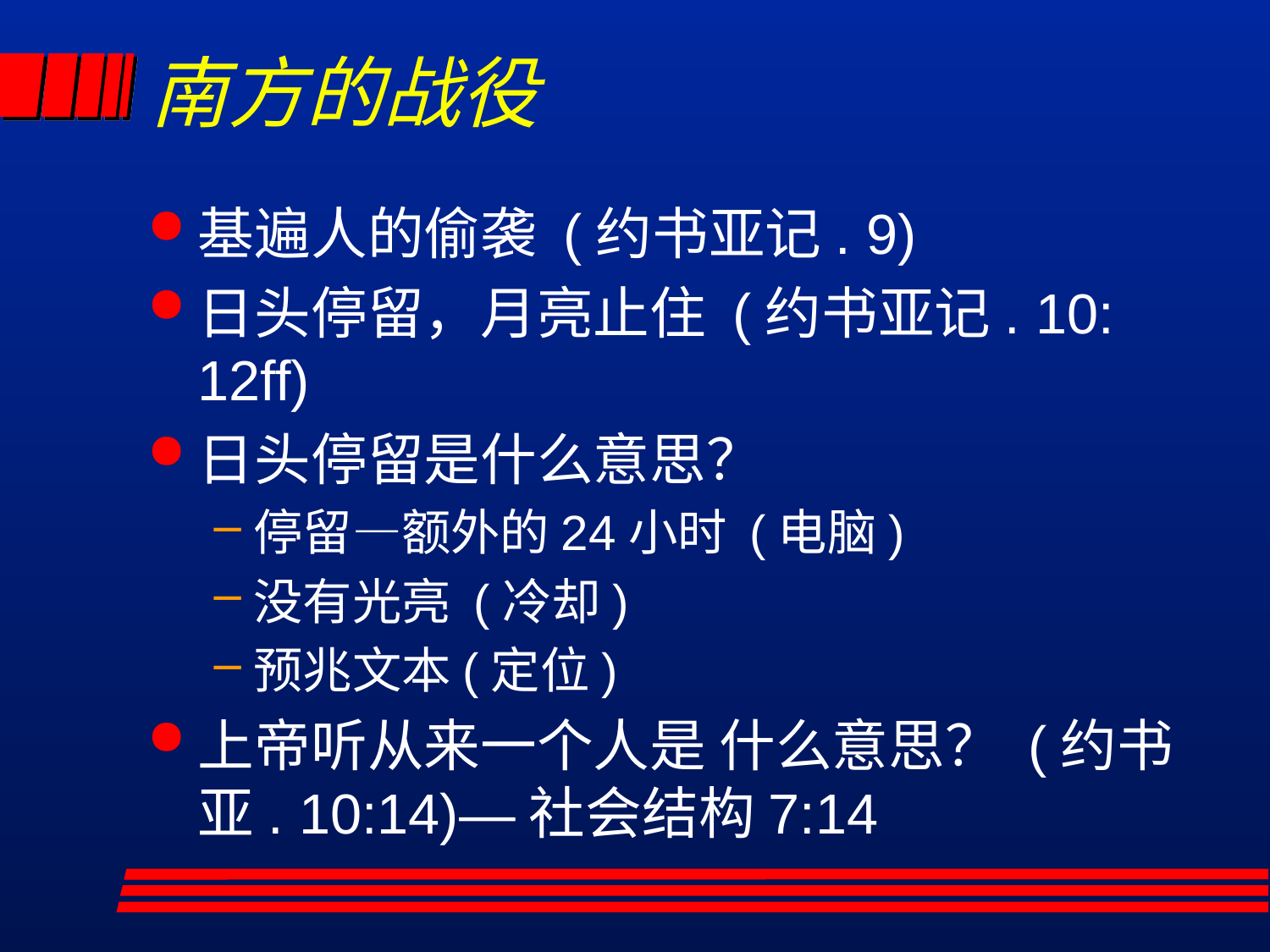

# 南方的战役
基遍人的偷袭 (约书亚记. 9)
日头停留，月亮止住 (约书亚记. 10: 12ff)
日头停留是什么意思？
停留—额外的24小时 (电脑)
没有光亮 (冷却)
预兆文本(定位)
上帝听从来一个人是 什么意思？ (约书亚. 10:14)—社会结构7:14